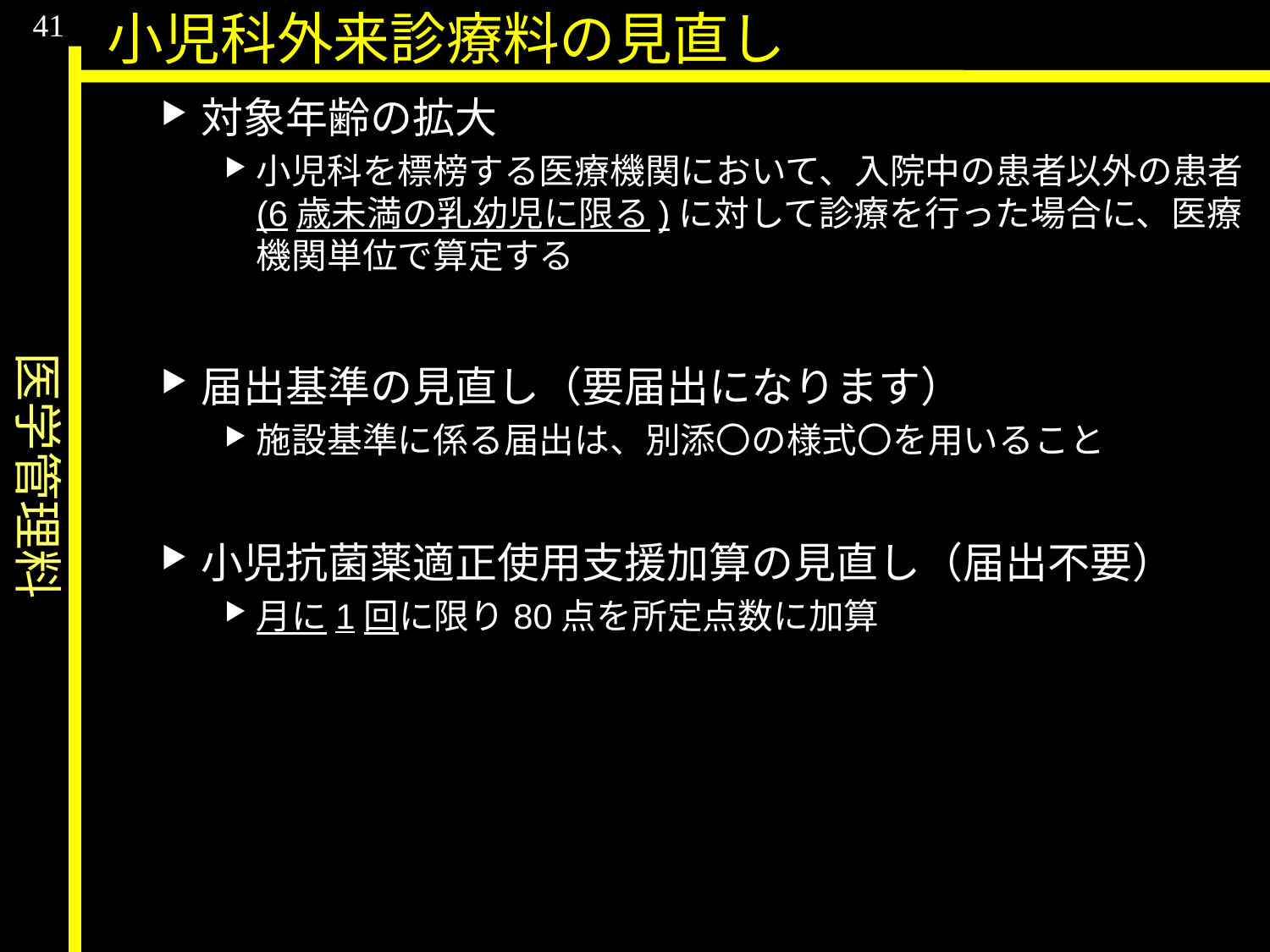

医学管理料
41
小児科外来診療料の見直し

対象年齢の拡大
小児科を標榜する医療機関において、入院中の患者以外の患者(6歳未満の乳幼児に限る)に対して診療を行った場合に、医療機関単位で算定する

届出基準の見直し（要届出になります）
施設基準に係る届出は、別添〇の様式〇を用いること

小児抗菌薬適正使用支援加算の見直し（届出不要）
月に1回に限り80点を所定点数に加算